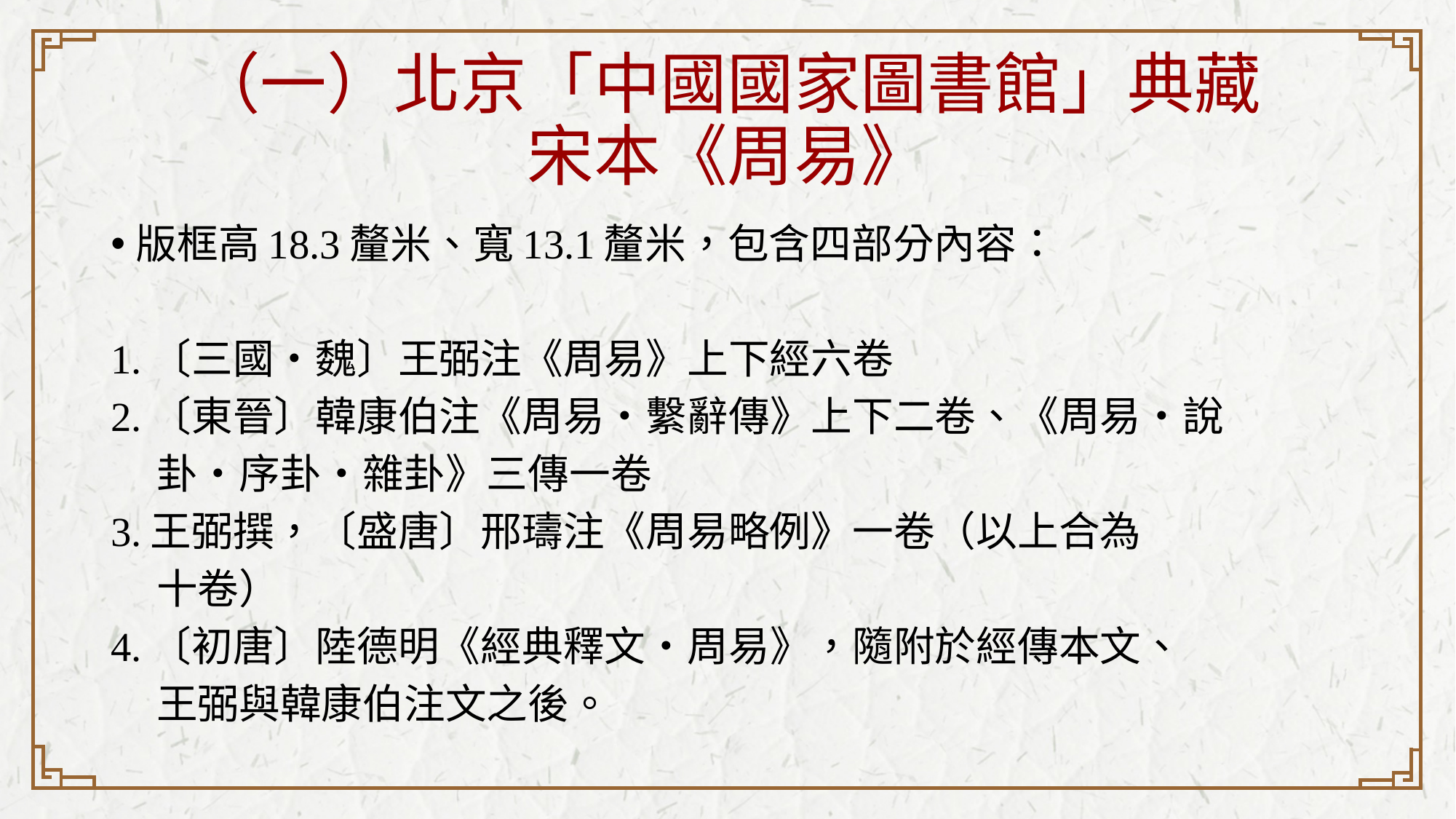

# （一）北京「中國國家圖書館」典藏 宋本《周易》
版框高18.3釐米、寬13.1釐米，包含四部分內容：

1.〔三國‧魏〕王弼注《周易》上下經六卷
2.〔東晉〕韓康伯注《周易‧繫辭傳》上下二卷、《周易‧說
    卦‧序卦‧雜卦》三傳一卷
3.王弼撰，〔盛唐〕邢璹注《周易略例》一卷（以上合為
    十卷）
4.〔初唐〕陸德明《經典釋文‧周易》，隨附於經傳本文、
    王弼與韓康伯注文之後。